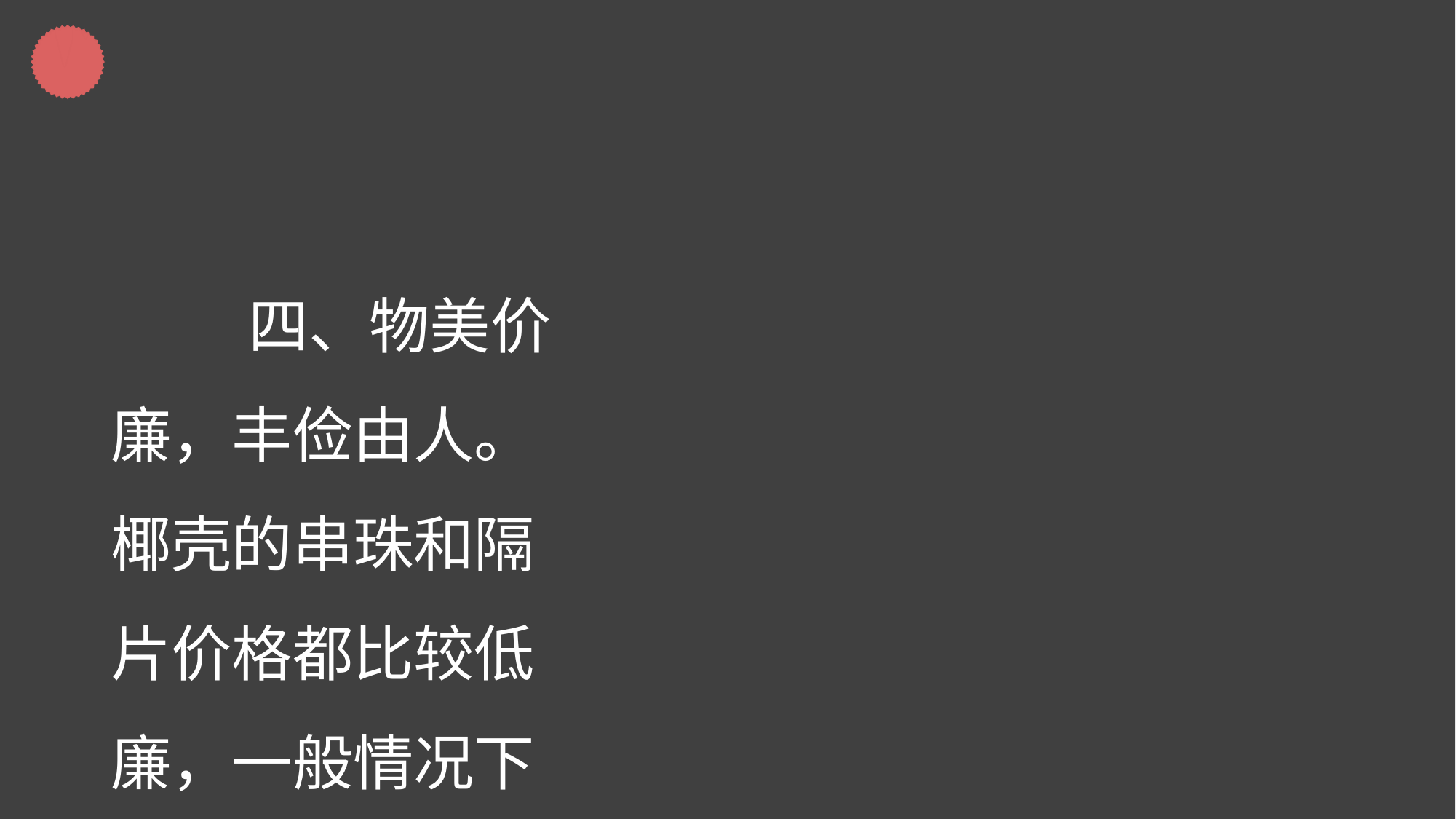

四、物美价廉，丰俭由人。椰壳的串珠和隔片价格都比较低廉，一般情况下十几或者几十元钱就可以买到一串108+1的串珠。